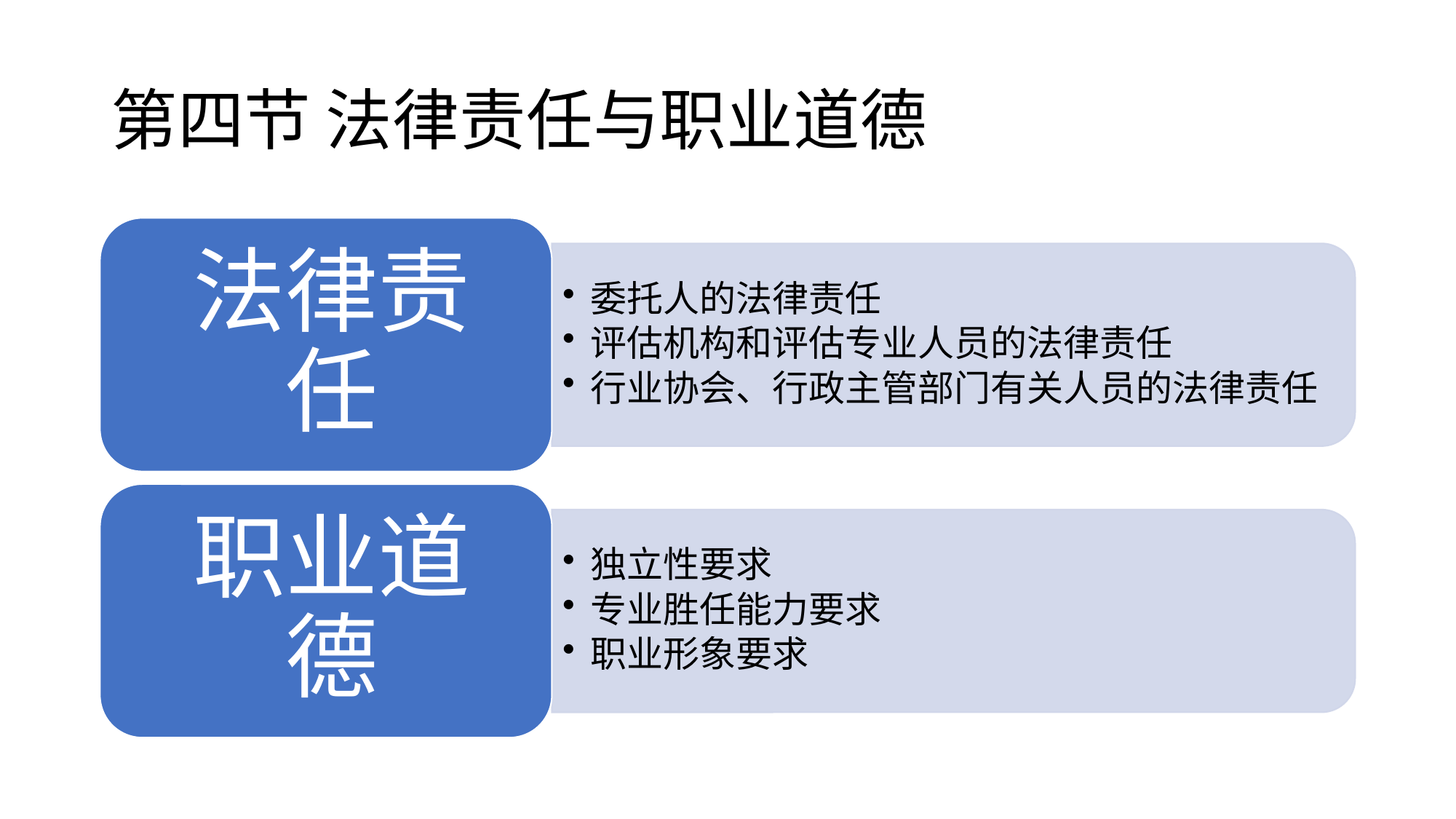

# 第四节 法律责任与职业道德
委托人的法律责任
评估机构和评估专业人员的法律责任
行业协会、行政主管部门有关人员的法律责任
法律责任
独立性要求
专业胜任能力要求
职业形象要求
职业道德